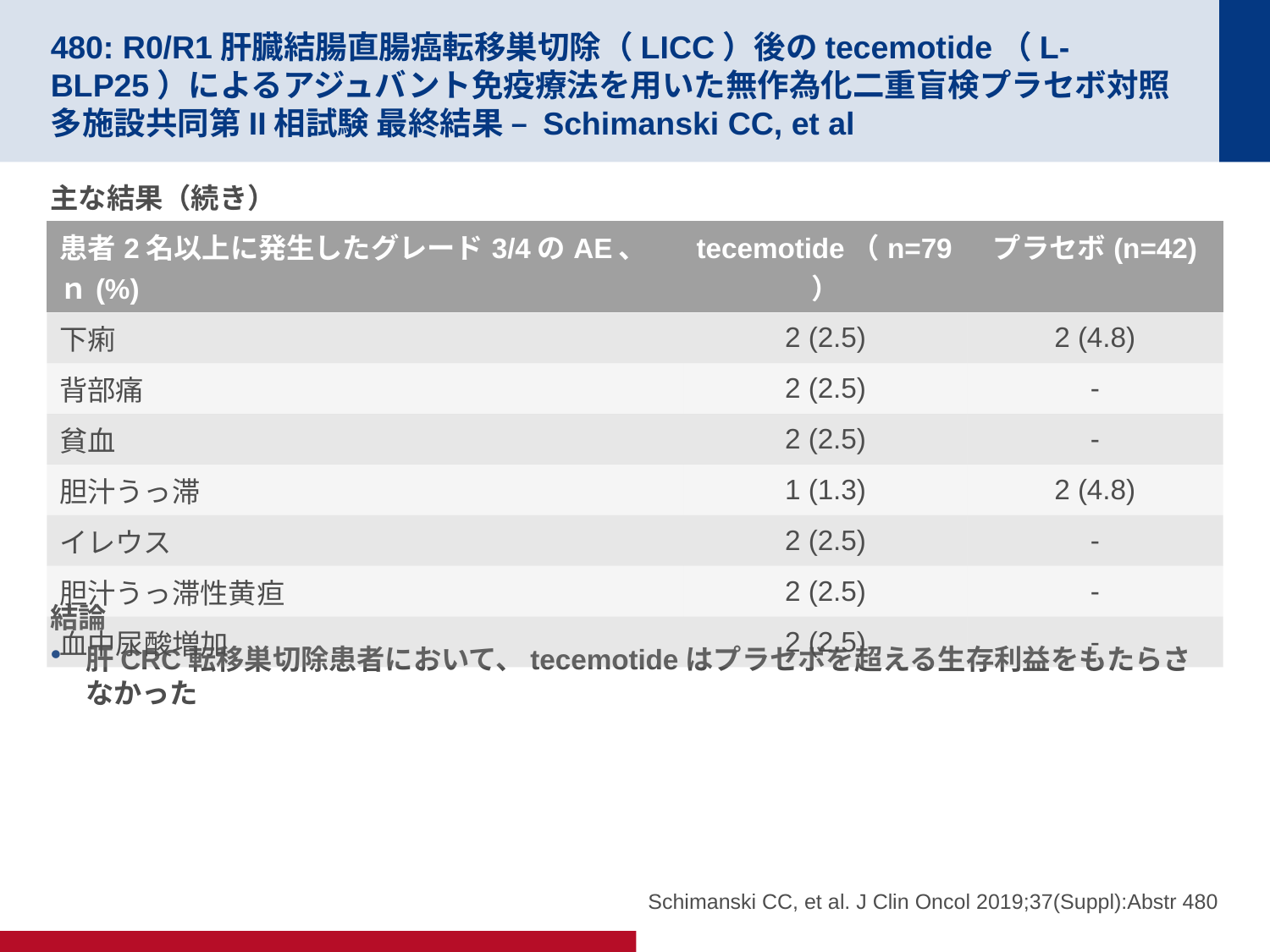

# 480: R0/R1肝臓結腸直腸癌転移巣切除（LICC）後のtecemotide（L-BLP25）によるアジュバント免疫療法を用いた無作為化二重盲検プラセボ対照多施設共同第II相試験 最終結果 – Schimanski CC, et al
主な結果（続き）

結論
肝CRC転移巣切除患者において、tecemotideはプラセボを超える生存利益をもたらさなかった
| 患者2名以上に発生したグレード3/4のAE、ｎ(%) | tecemotide（n=79） | プラセボ(n=42) |
| --- | --- | --- |
| 下痢 | 2 (2.5) | 2 (4.8) |
| 背部痛 | 2 (2.5) | - |
| 貧血 | 2 (2.5) | - |
| 胆汁うっ滞 | 1 (1.3) | 2 (4.8) |
| イレウス | 2 (2.5) | - |
| 胆汁うっ滞性黄疸 | 2 (2.5) | - |
| 血中尿酸増加 | 2 (2.5) | - |
Schimanski CC, et al. J Clin Oncol 2019;37(Suppl):Abstr 480